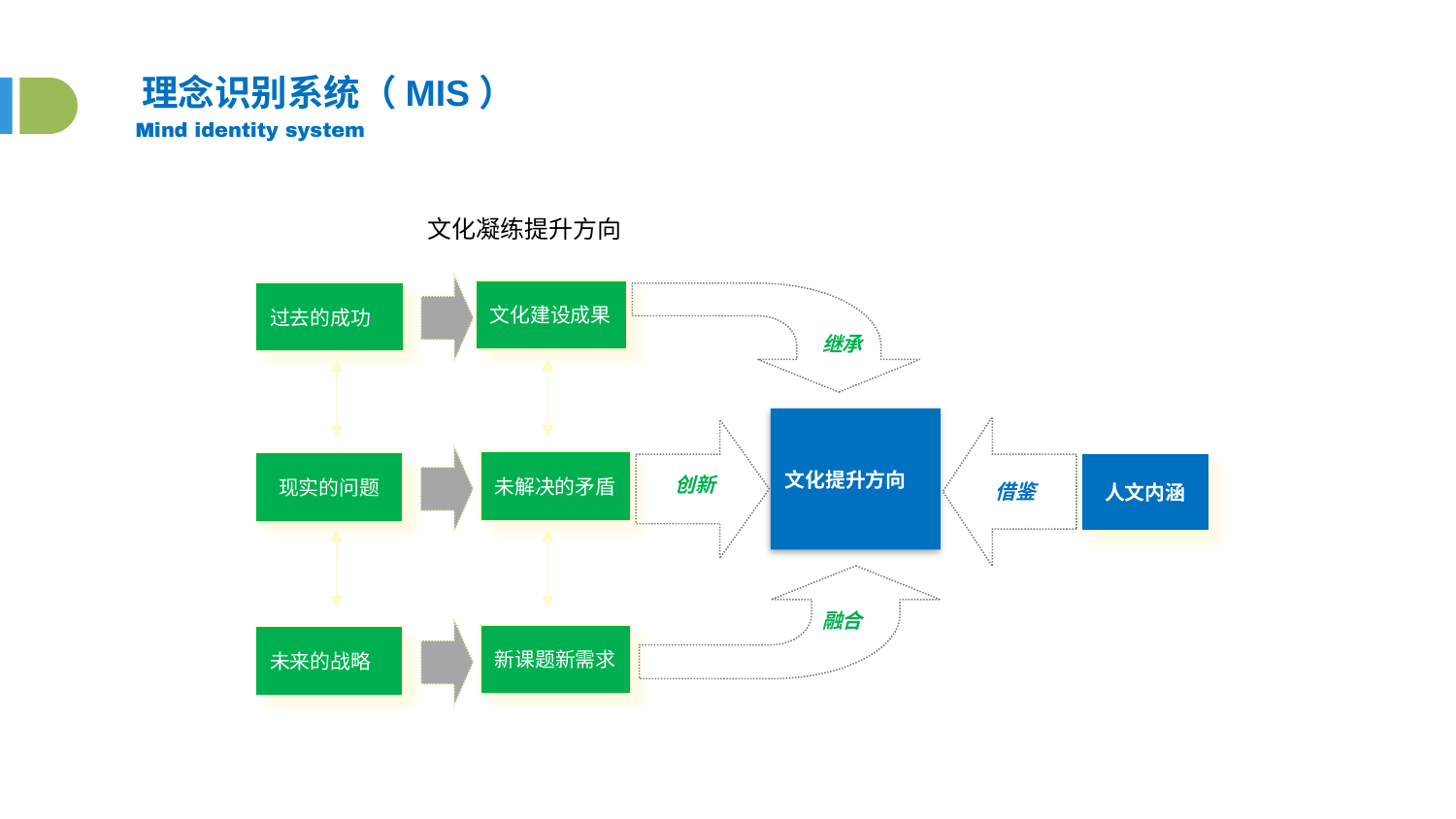

理念识别系统（MIS）
Mind identity system

文化凝练提升方向

文化建设成果
过去的成功
继承

文化提升方向

未解决的矛盾
现实的问题
人文内涵
创新

借鉴

融合

新课题新需求
未来的战略
理念识别工作遵循”继往开来“原则，继承三全发展中优秀精神；注入三全缺少的精神文化；